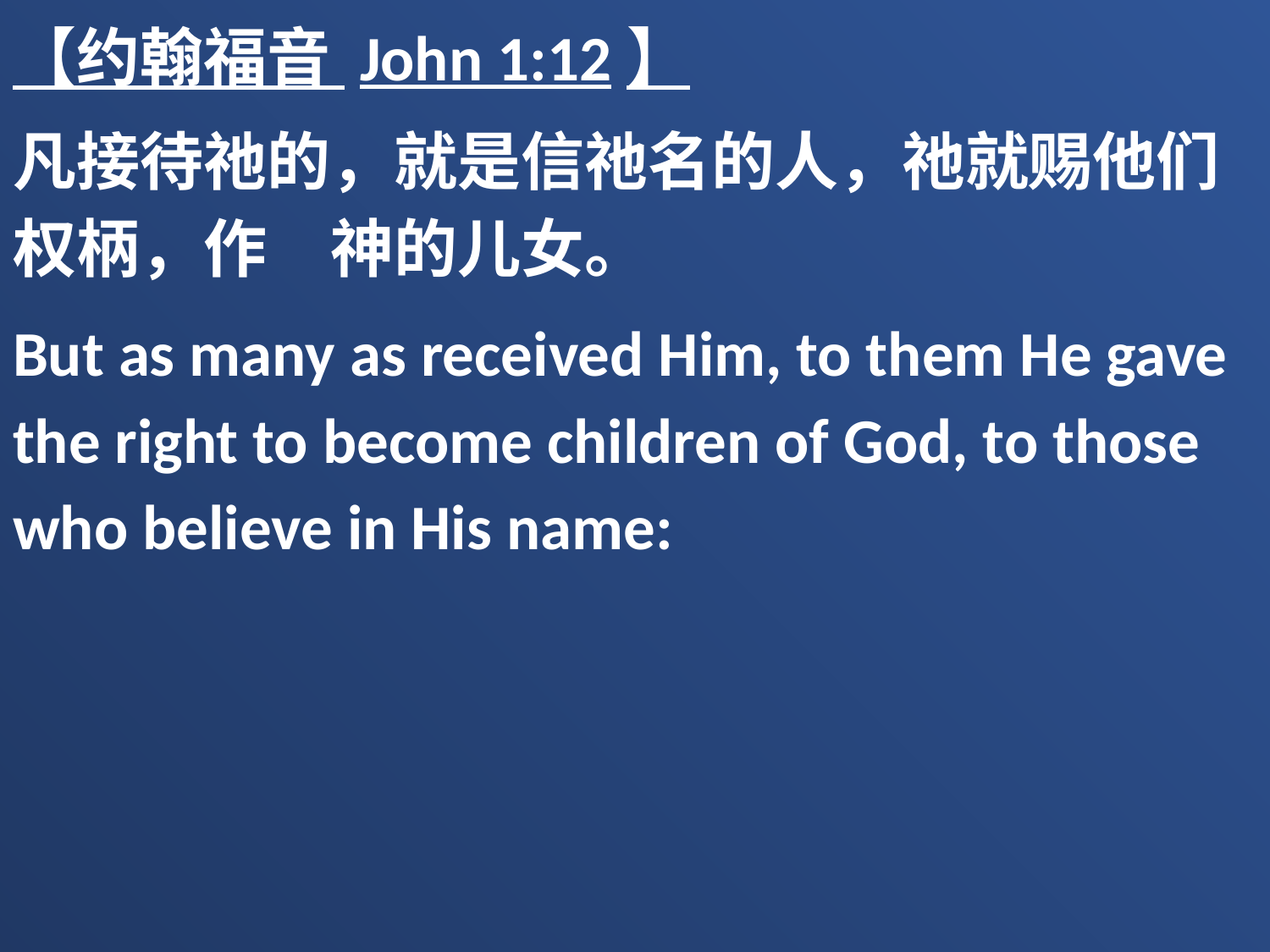

【约翰福音 John 1:12】
凡接待祂的，就是信祂名的人，祂就赐他们权柄，作　神的儿女。
But as many as received Him, to them He gave the right to become children of God, to those who believe in His name: